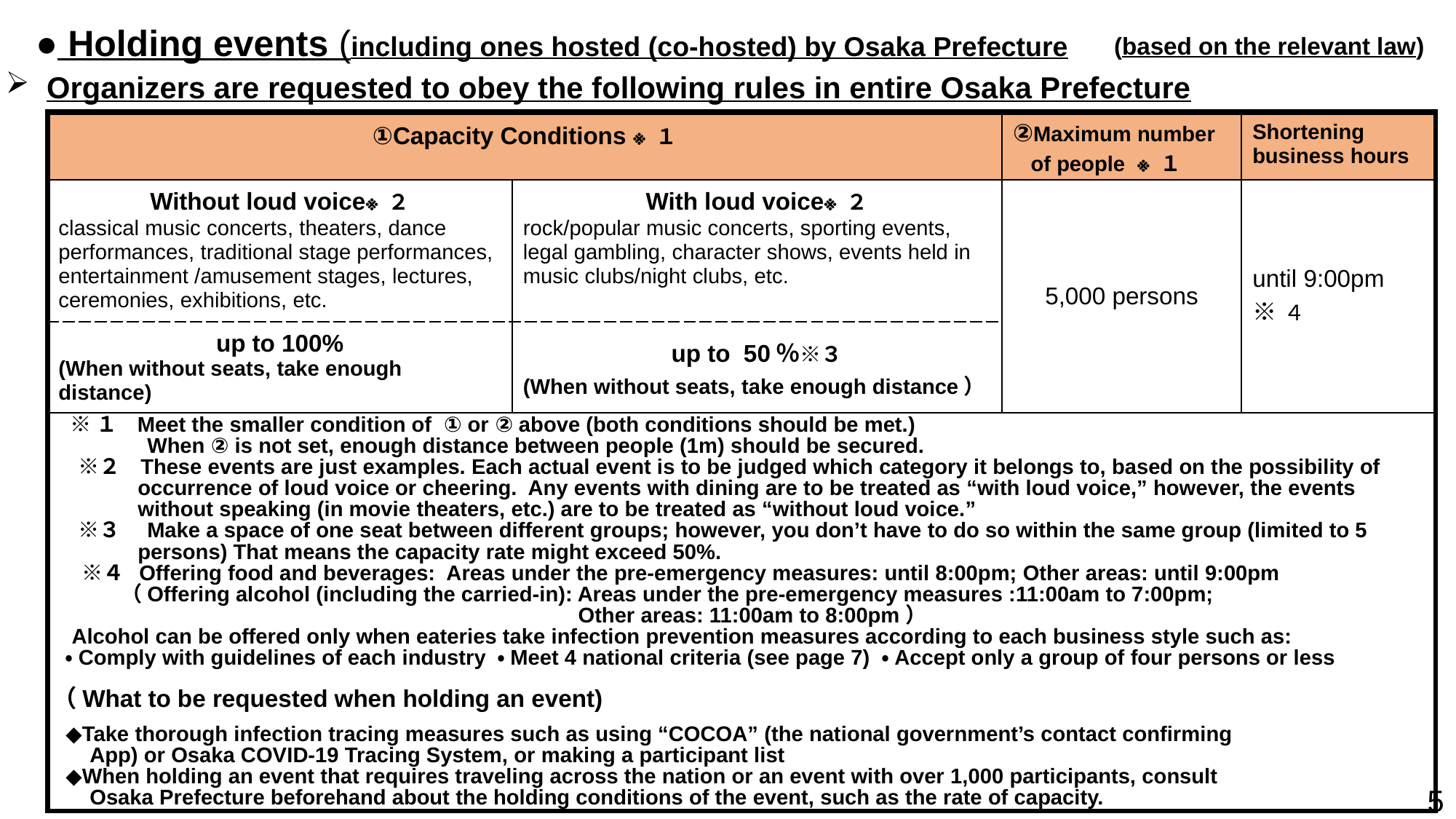

● Holding events (including ones hosted (co-hosted) by Osaka Prefecture
 (based on the relevant law)
Organizers are requested to obey the following rules in entire Osaka Prefecture

| ①Capacity Conditions ※１ |  | ②Maximum number of people ※１ | Shortening business hours |
| --- | --- | --- | --- |
| Without loud voice※２ classical music concerts, theaters, dance performances, traditional stage performances, entertainment /amusement stages, lectures, ceremonies, exhibitions, etc. | With loud voice※２ rock/popular music concerts, sporting events, legal gambling, character shows, events held in music clubs/night clubs, etc. | 5,000 persons | until 9:00pm ※４ |
| up to 100% (When without seats, take enough distance) | up to 50％※３ (When without seats, take enough distance） |  |  |

       ※１   Meet the smaller condition of  ① or ② above (both conditions should be met.)
　　　　　When ② is not set, enough distance between people (1m) should be secured.
　　※２   These events are just examples. Each actual event is to be judged which category it belongs to, based on the possibility of
                 occurrence of loud voice or cheering.  Any events with dining are to be treated as “with loud voice,” however, the events
                 without speaking (in movie theaters, etc.) are to be treated as “without loud voice.”
　　※３　Make a space of one seat between different groups; however, you don’t have to do so within the same group (limited to 5
                 persons) That means the capacity rate might exceed 50%.
 　   ※４  Offering food and beverages:  Areas under the pre-emergency measures: until 8:00pm; Other areas: until 9:00pm
　　　　（Offering alcohol (including the carried-in): Areas under the pre-emergency measures :11:00am to 7:00pm;
		                                                      Other areas: 11:00am to 8:00pm）
      Alcohol can be offered only when eateries take infection prevention measures according to each business style such as:
     ・Comply with guidelines of each industry ・Meet 4 national criteria (see page 7) ・Accept only a group of four persons or less

  （What to be requested when holding an event)

     ◆Take thorough infection tracing measures such as using “COCOA” (the national government’s contact confirming
         App) or Osaka COVID-19 Tracing System, or making a participant list
     ◆When holding an event that requires traveling across the nation or an event with over 1,000 participants, consult
         Osaka Prefecture beforehand about the holding conditions of the event, such as the rate of capacity.

5